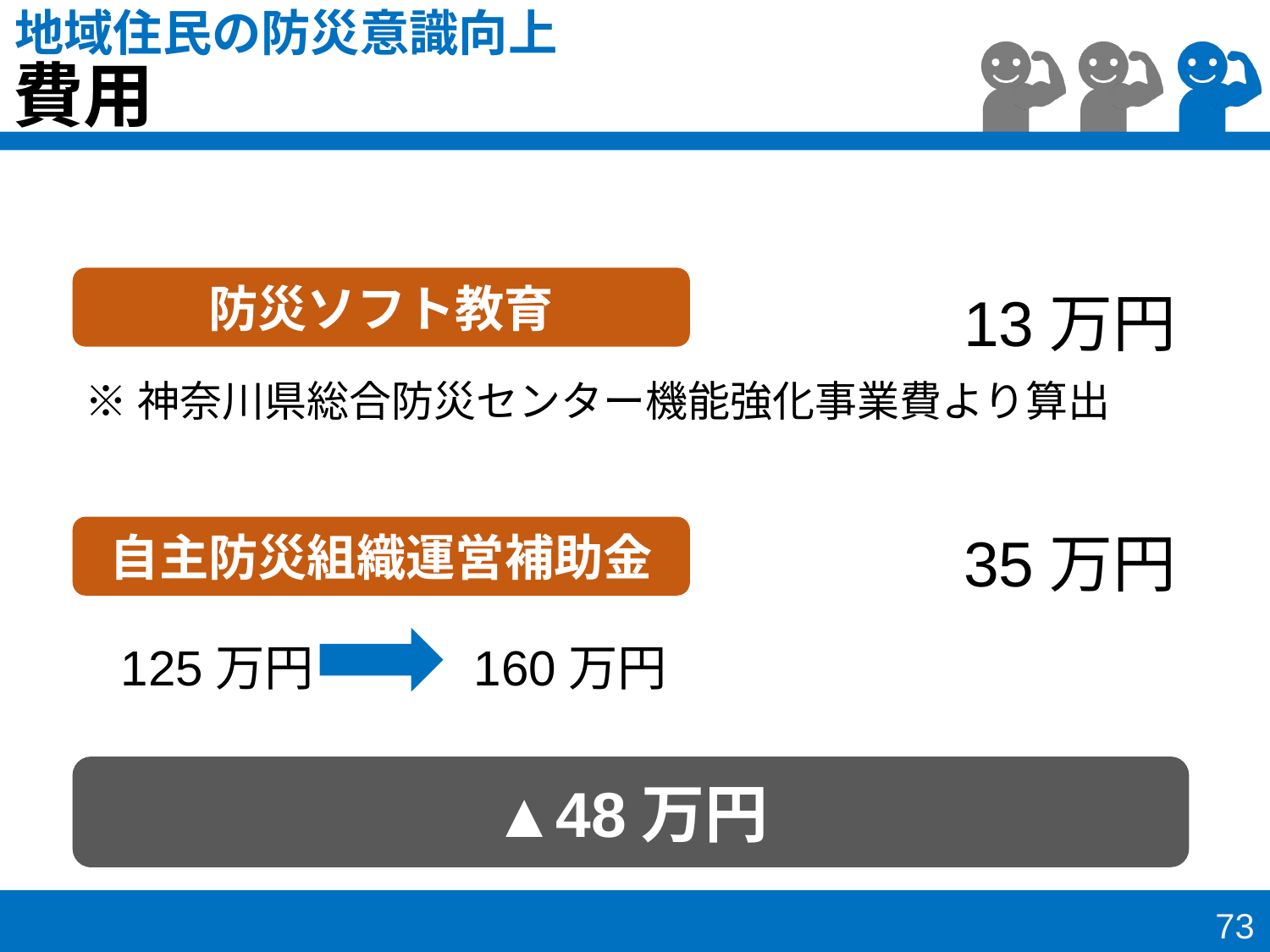

地域住民の防災意識向上
費用
防災ソフト教育
13万円
※神奈川県総合防災センター機能強化事業費より算出
自主防災組織運営補助金
35万円
125万円　　　160万円

▲48万円
73